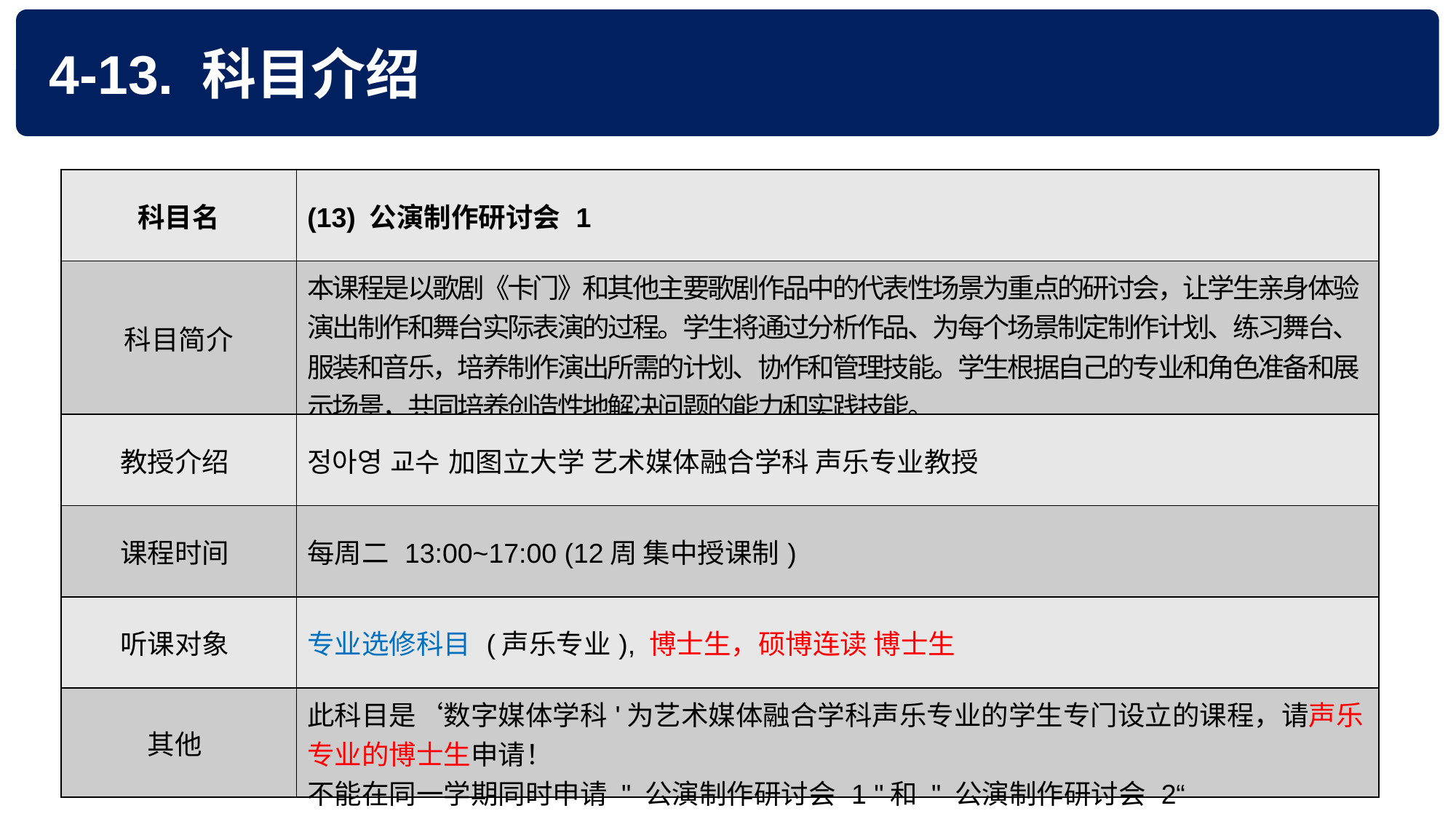

4-13. 科目介绍
| 科目名 | (13) 公演制作研讨会 1 |
| --- | --- |
| 科目简介 | 本课程是以歌剧《卡门》和其他主要歌剧作品中的代表性场景为重点的研讨会，让学生亲身体验演出制作和舞台实际表演的过程。学生将通过分析作品、为每个场景制定制作计划、练习舞台、服装和音乐，培养制作演出所需的计划、协作和管理技能。学生根据自己的专业和角色准备和展示场景，共同培养创造性地解决问题的能力和实践技能。 |
| 教授介绍 | 정아영 교수 加图立大学 艺术媒体融合学科 声乐专业教授 |
| 课程时间 | 每周二 13:00~17:00 (12周 集中授课制) |
| 听课对象 | 专业选修科目 (声乐专业), 博士生，硕博连读 博士生 |
| 其他 | 此科目是‘数字媒体学科'为艺术媒体融合学科声乐专业的学生专门设立的课程，请声乐专业的博士生申请！ 不能在同一学期同时申请 " 公演制作研讨会 1 "和 " 公演制作研讨会 2“ |